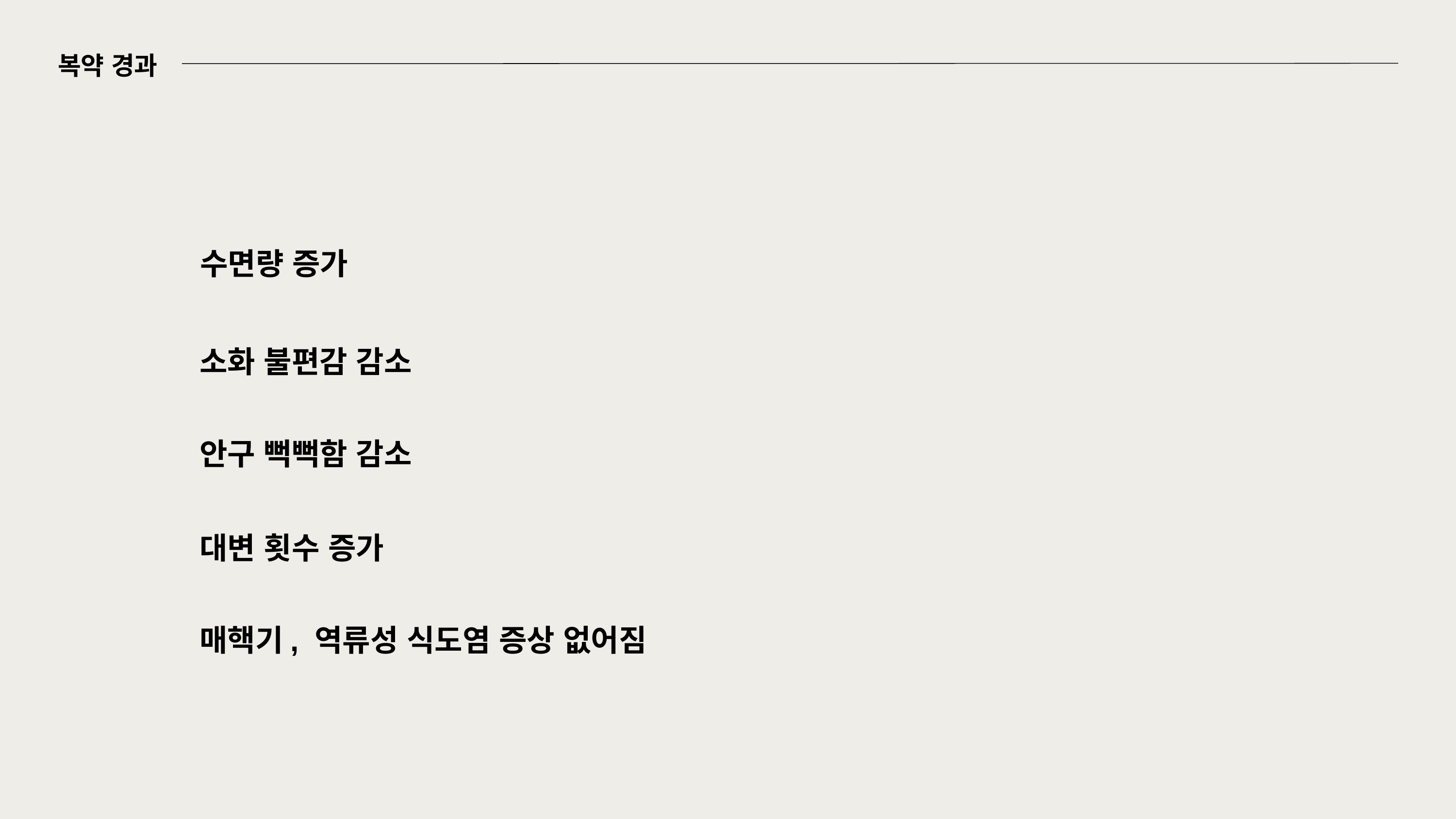

복약 경과

수면량 증가
소화 불편감 감소
안구 뻑뻑함 감소
대변 횟수 증가
매핵기, 역류성 식도염 증상 없어짐